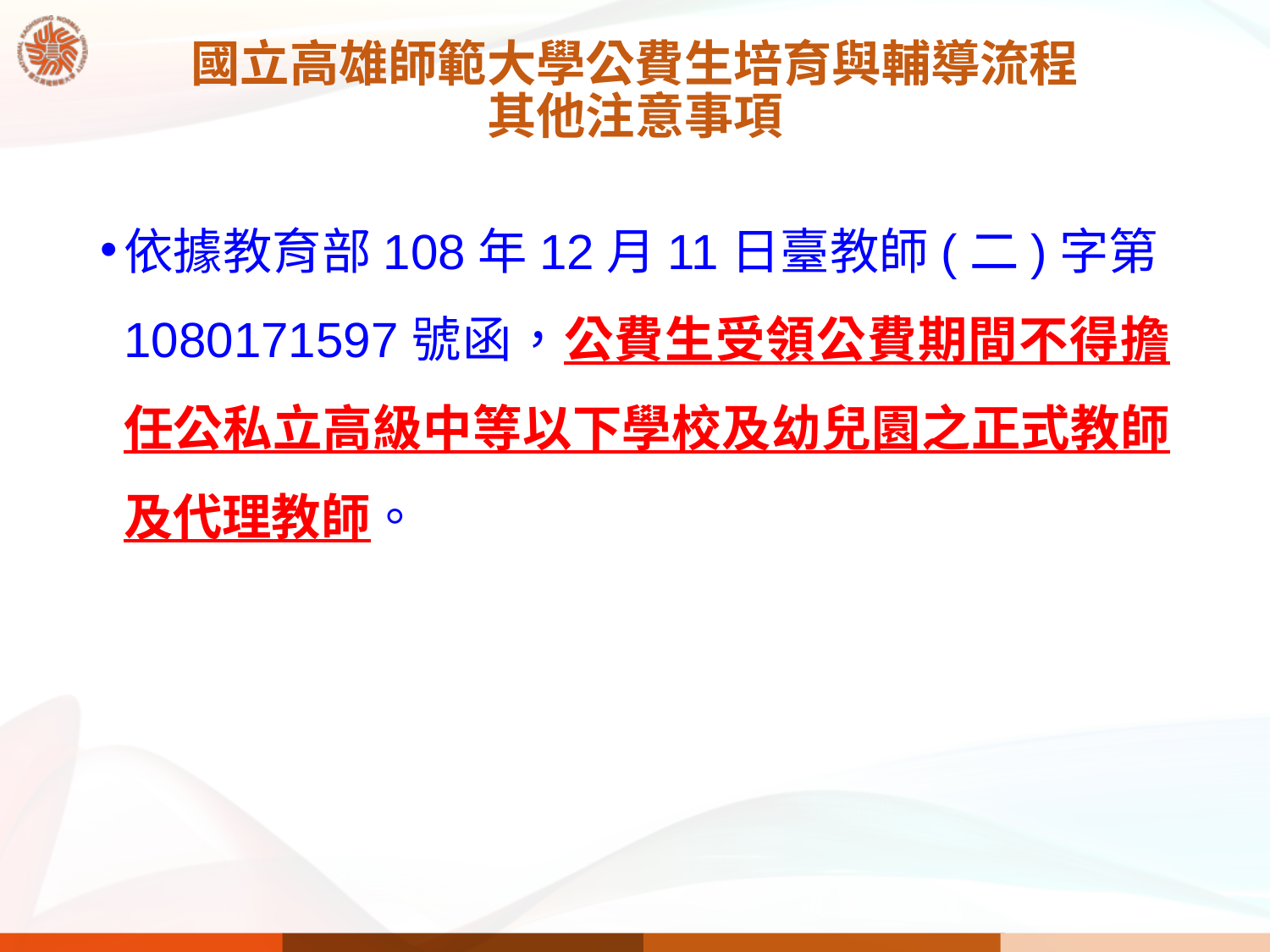

# 國立高雄師範大學公費生培育與輔導流程 其他注意事項
依據教育部108年12月11日臺教師(二)字第1080171597號函，公費生受領公費期間不得擔任公私立高級中等以下學校及幼兒園之正式教師及代理教師。